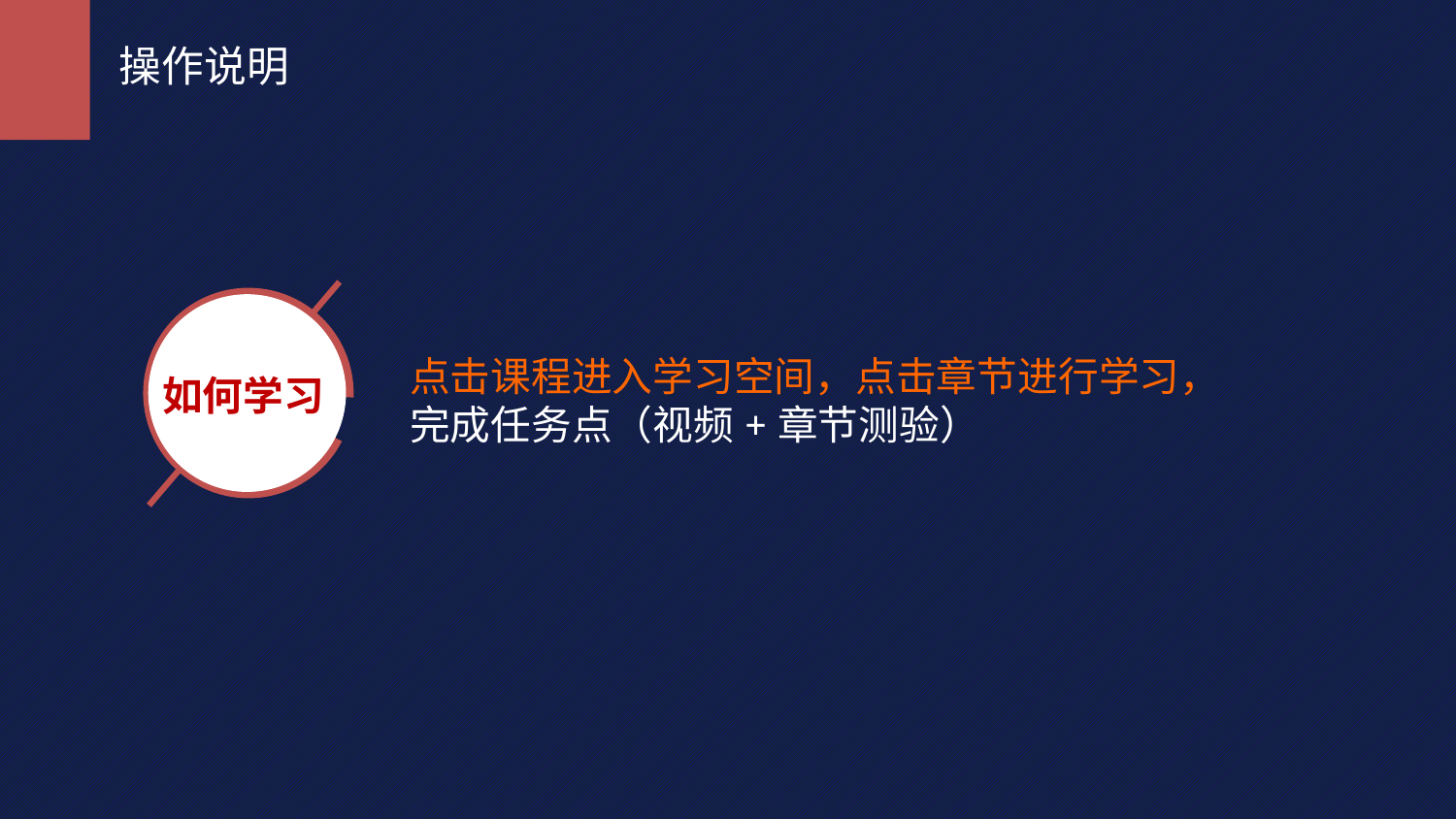

操作说明

如何学习
点击课程进入学习空间，点击章节进行学习，完成任务点（视频+章节测验）